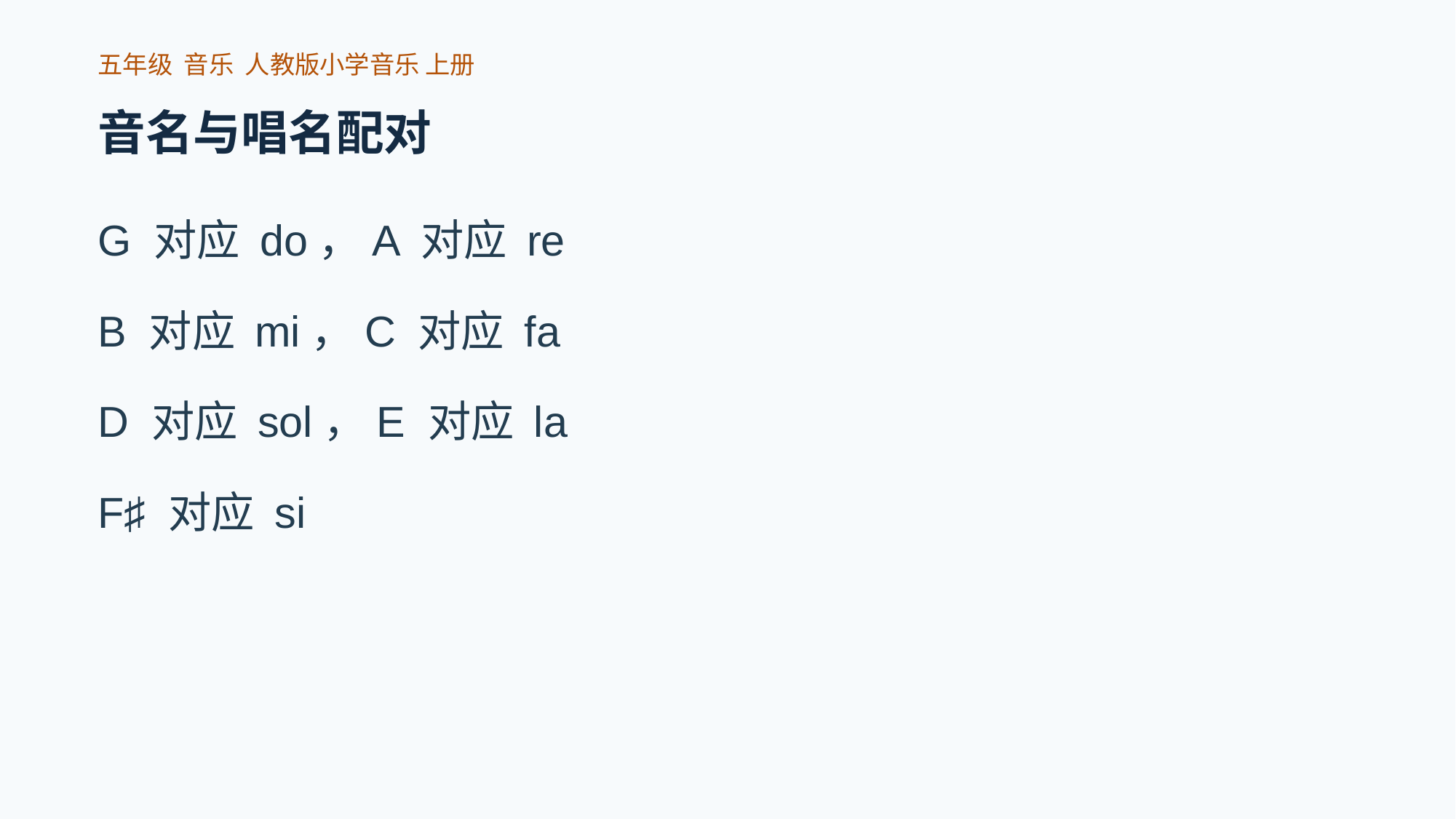

五年级  音乐  人教版小学音乐 上册
音名与唱名配对
G 对应 do，A 对应 re
B 对应 mi，C 对应 fa
D 对应 sol，E 对应 la
F♯ 对应 si